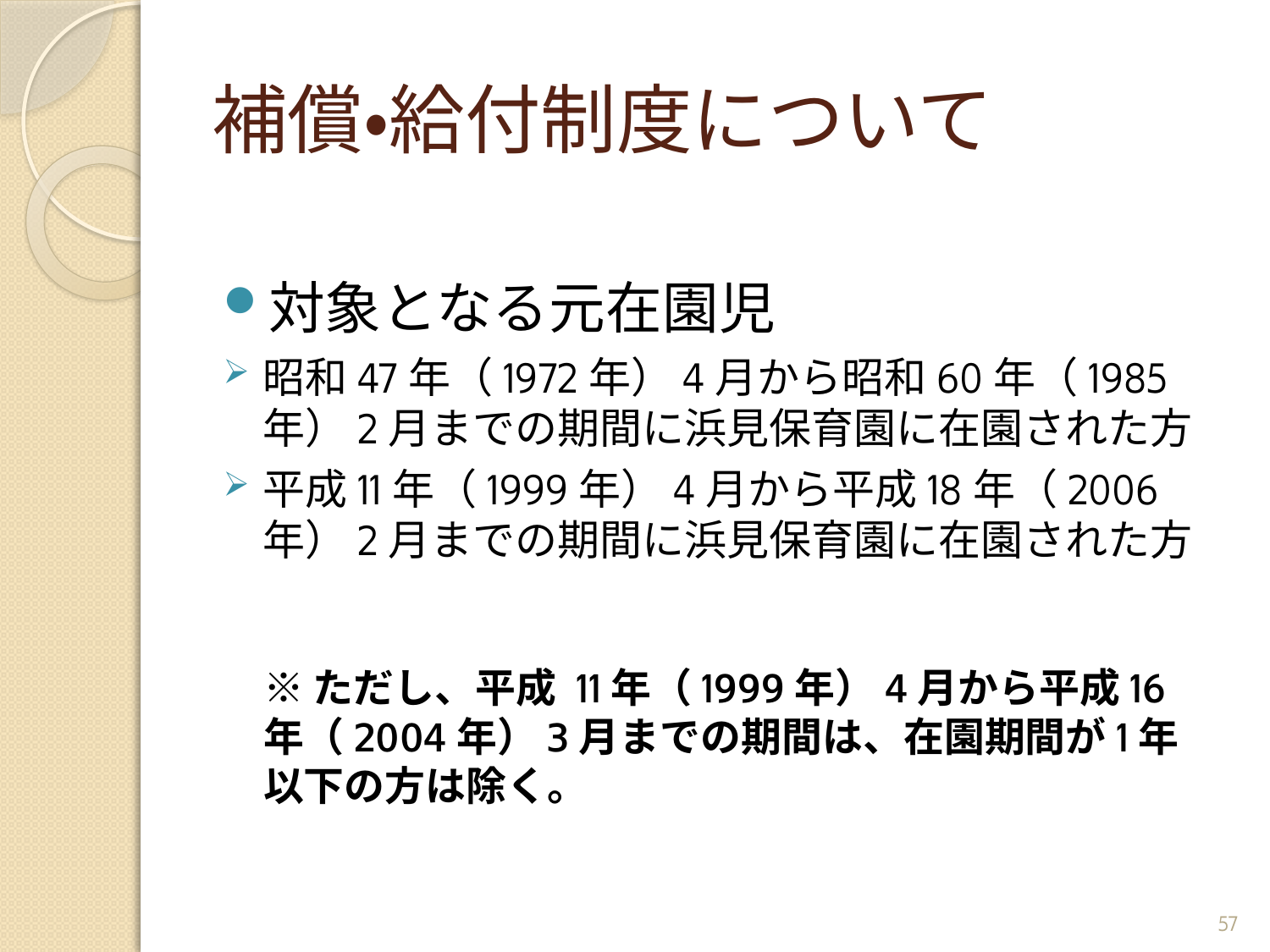

# 補償・給付制度について
対象となる元在園児
昭和47年（1972年）4月から昭和60年（1985年）2月までの期間に浜見保育園に在園された方
平成11年（1999年）4月から平成18年（2006年）2月までの期間に浜見保育園に在園された方

※ただし、平成 11年（1999年）4月から平成16年（2004年）3月までの期間は、在園期間が1年以下の方は除く。
57